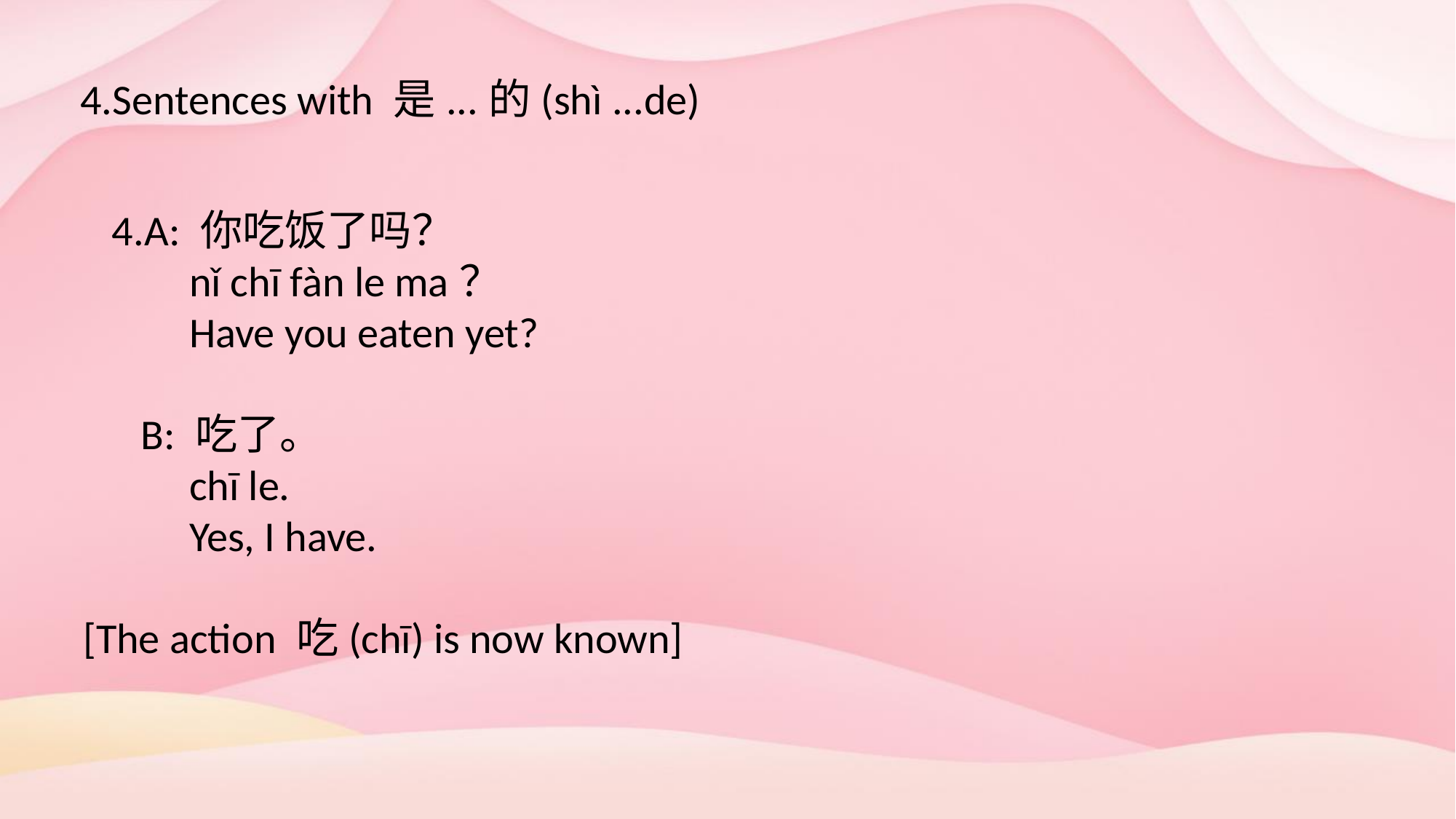

4.Sentences with 是...的(shì ...de)
   4.A: 你吃饭了吗？
           nǐ chī fàn le ma？
           Have you eaten yet?

      B: 吃了。
           chī le.
           Yes, I have.

[The action 吃(chī) is now known]